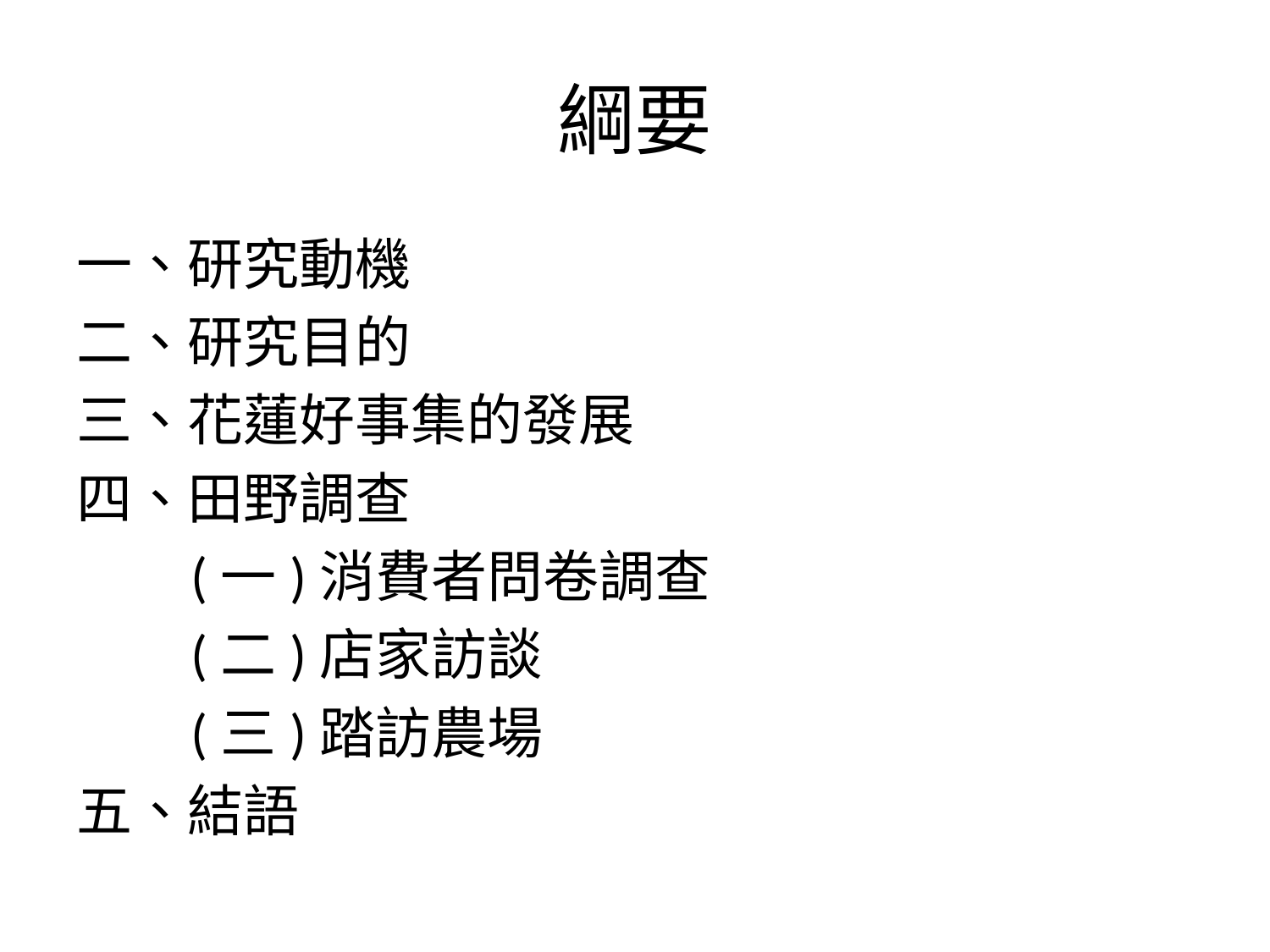

# 綱要
一、研究動機
二、研究目的
三、花蓮好事集的發展
四、田野調查
         (一)消費者問卷調查
         (二)店家訪談
         (三)踏訪農場
五、結語